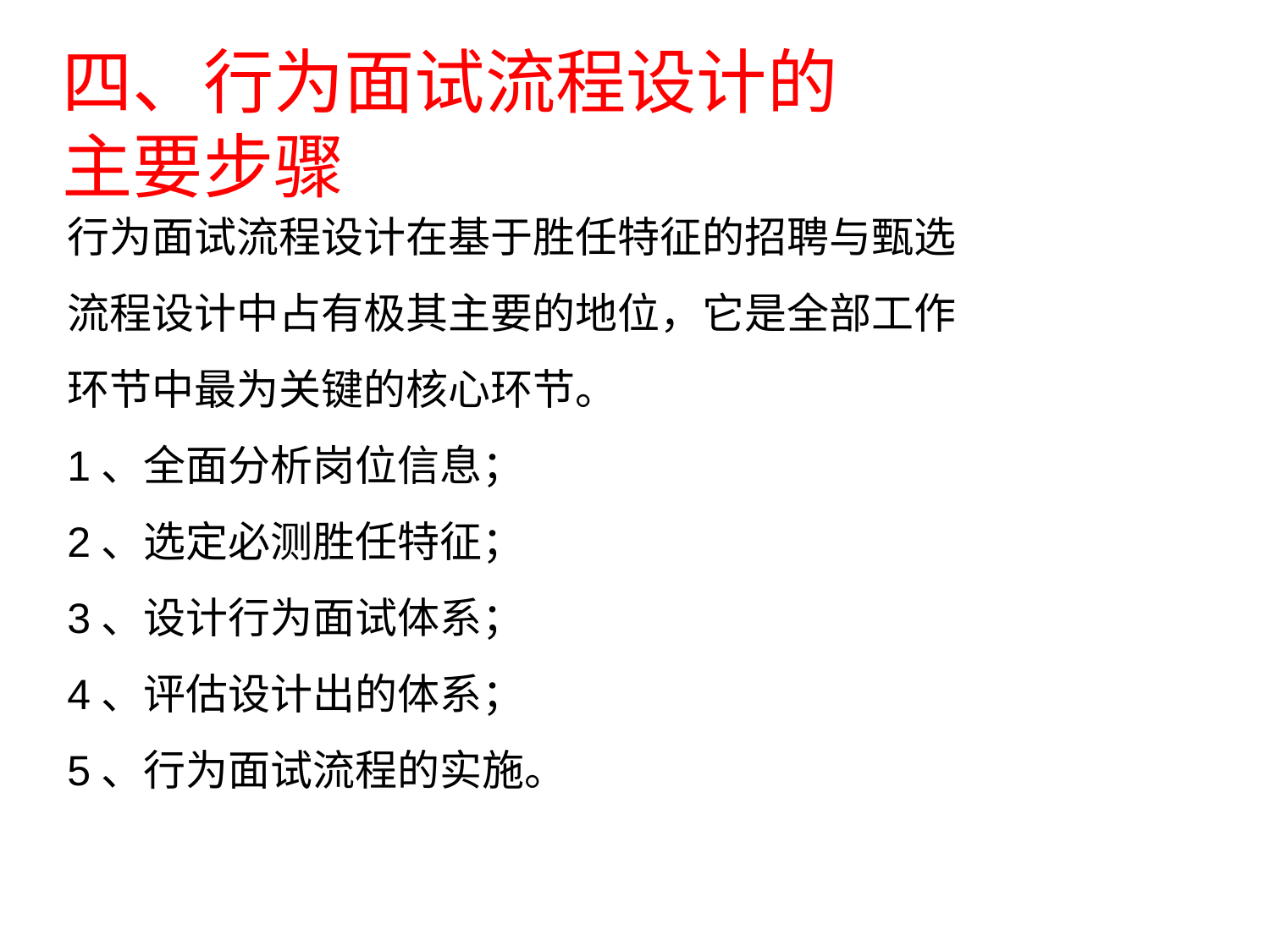

# 四、行为面试流程设计的主要步骤
行为面试流程设计在基于胜任特征的招聘与甄选流程设计中占有极其主要的地位，它是全部工作环节中最为关键的核心环节。
1、全面分析岗位信息；
2、选定必测胜任特征；
3、设计行为面试体系；
4、评估设计出的体系；
5、行为面试流程的实施。